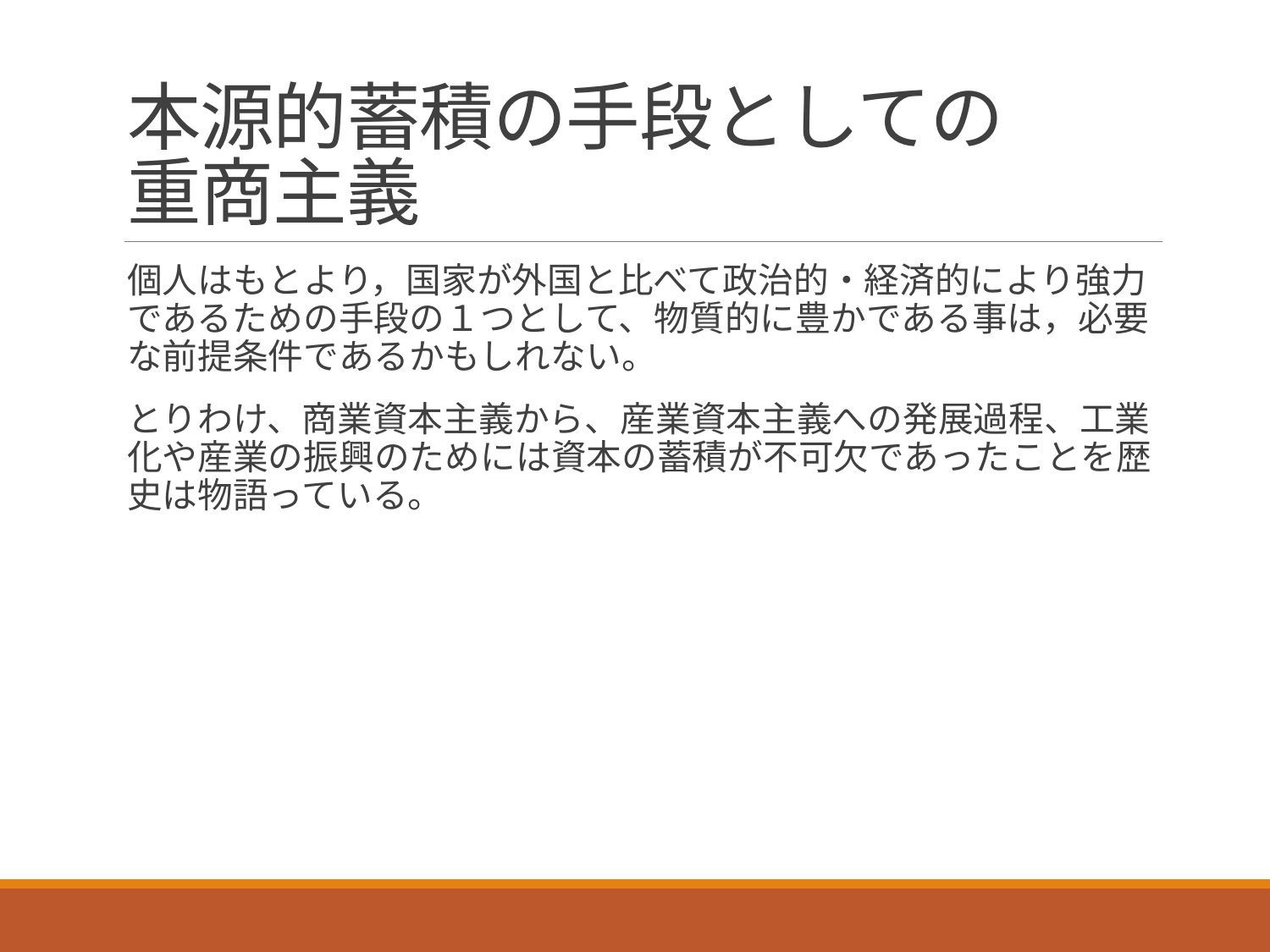

# 本源的蓄積の手段としての 重商主義
個人はもとより，国家が外国と比べて政治的・経済的により強力であるための手段の１つとして、物質的に豊かである事は，必要な前提条件であるかもしれない。
とりわけ、商業資本主義から、産業資本主義への発展過程、工業化や産業の振興のためには資本の蓄積が不可欠であったことを歴史は物語っている。